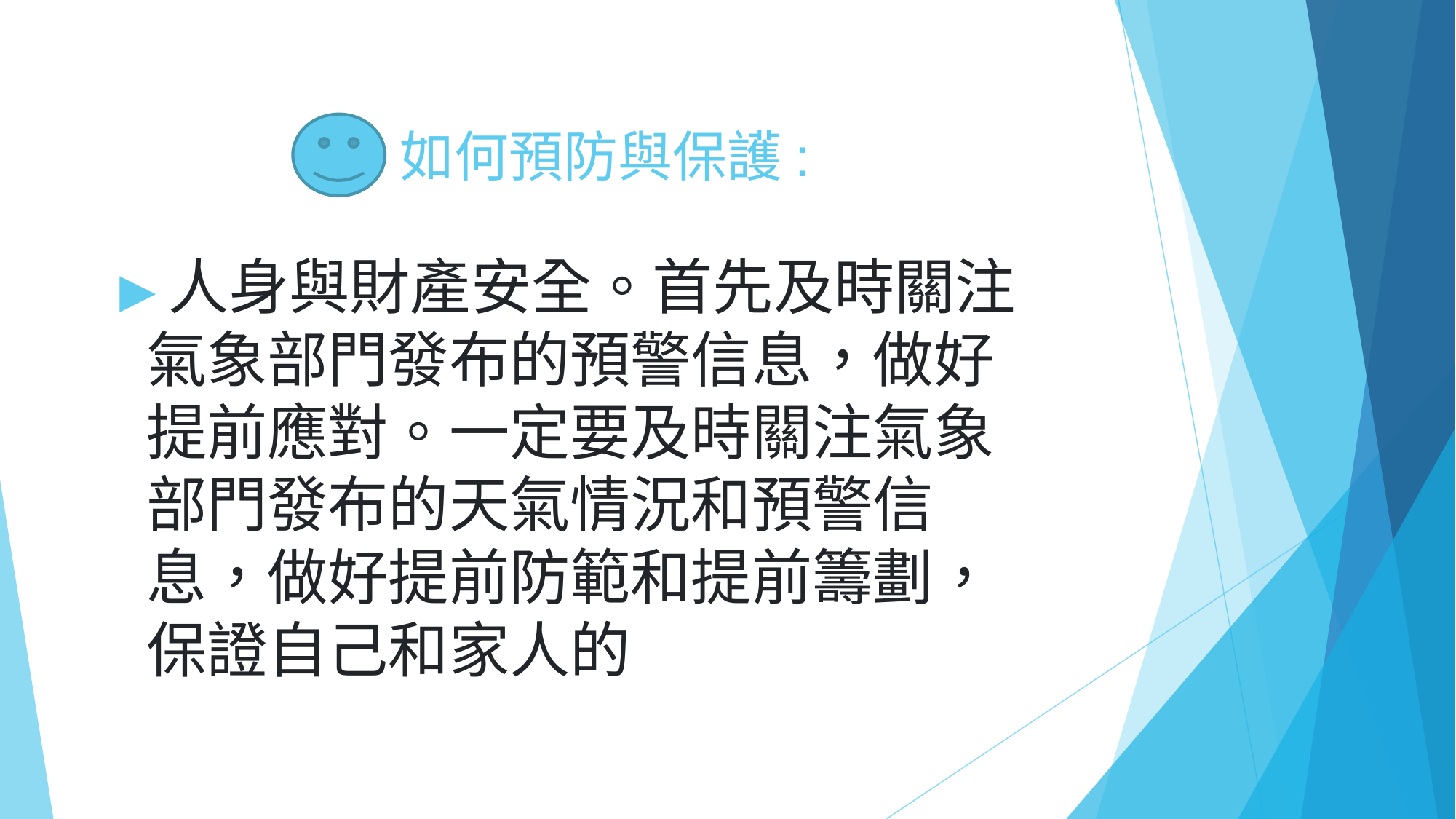

# 如何預防與保護:

人身與財產安全。首先及時關注氣象部門發布的預警信息，做好提前應對。一定要及時關注氣象部門發布的天氣情況和預警信息，做好提前防範和提前籌劃，保證自己和家人的